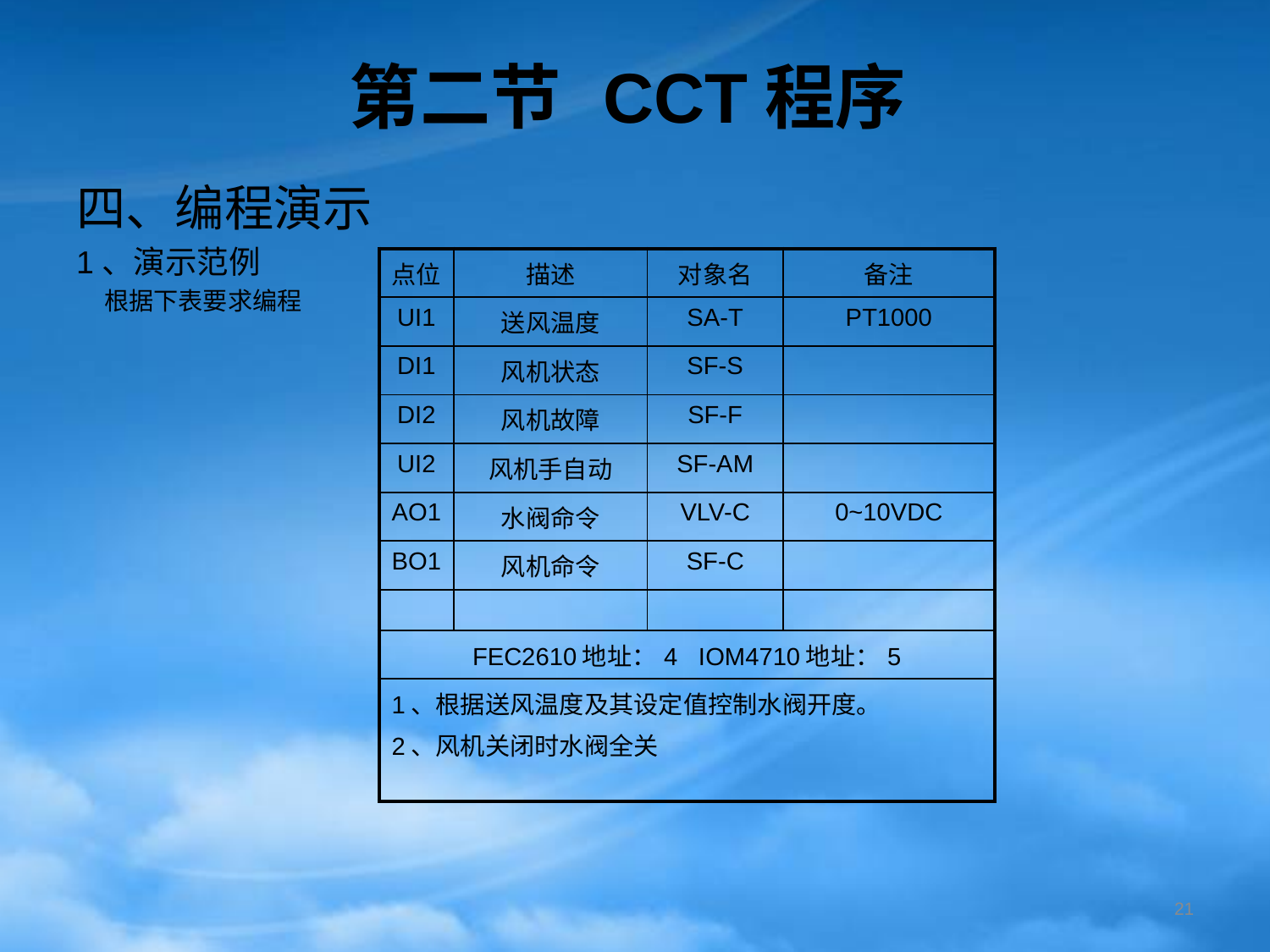

# 第二节	CCT程序
四、编程演示
1、演示范例
    根据下表要求编程

| 点位 | 描述 | 对象名 | 备注 |
| --- | --- | --- | --- |
| UI1 | 送风温度 | SA-T | PT1000 |
| DI1 | 风机状态 | SF-S |  |
| DI2 | 风机故障 | SF-F |  |
| UI2 | 风机手自动 | SF-AM |  |
| AO1 | 水阀命令 | VLV-C | 0~10VDC |
| BO1 | 风机命令 | SF-C |  |
|  |  |  |  |
| FEC2610地址：4 IOM4710地址：5 |  |  |  |
| 1、根据送风温度及其设定值控制水阀开度。 2、风机关闭时水阀全关 |  |  |  |
21